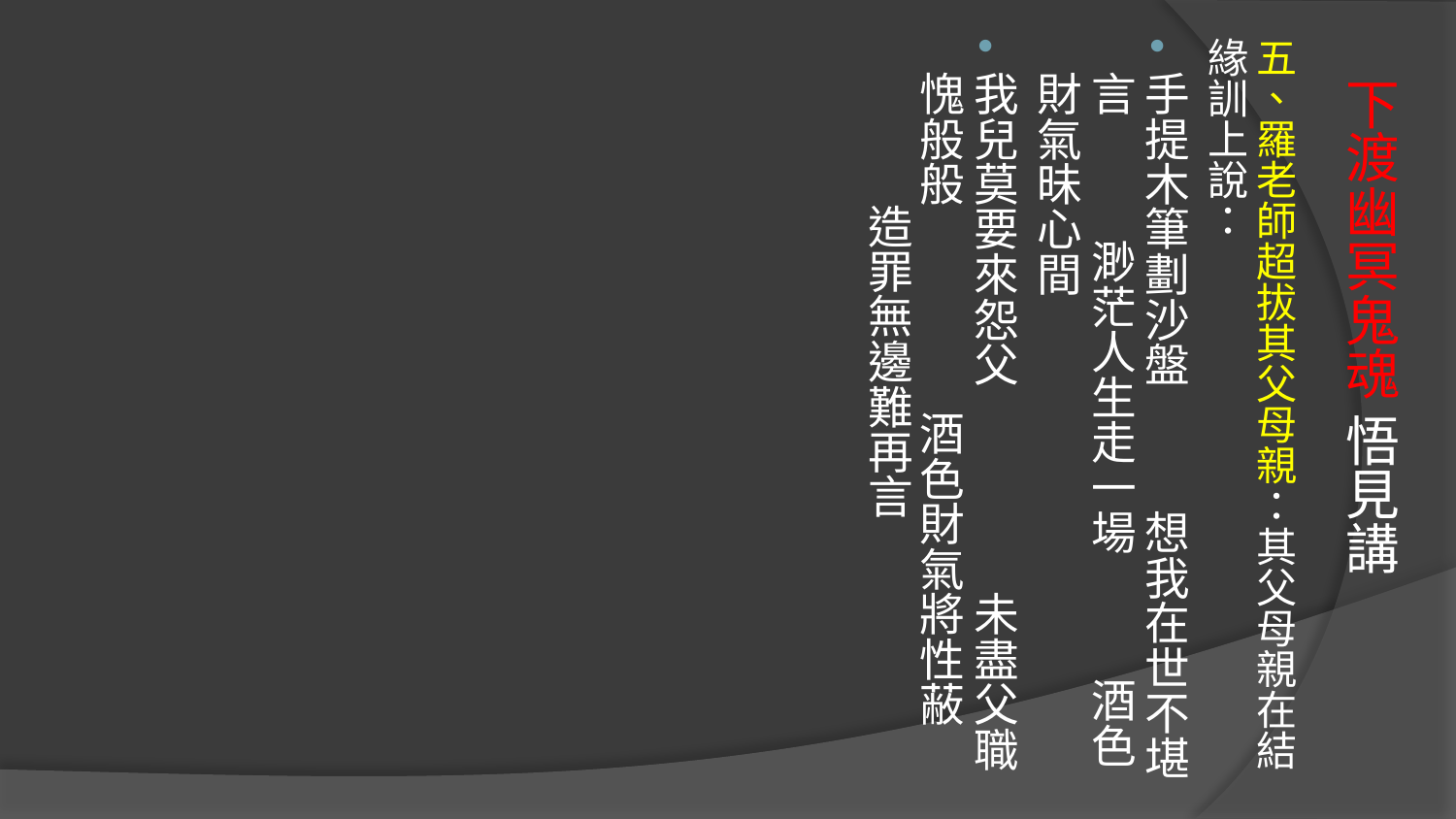

五、羅老師超拔其父母親：其父母親在結緣訓上說：
手提木筆劃沙盤            想我在世不堪言            渺茫人生走一場            酒色財氣昧心間
我兒莫要來怨父                    未盡父職愧般般                    酒色財氣將性蔽                   造罪無邊難再言

# 下渡幽冥鬼魂 悟見講